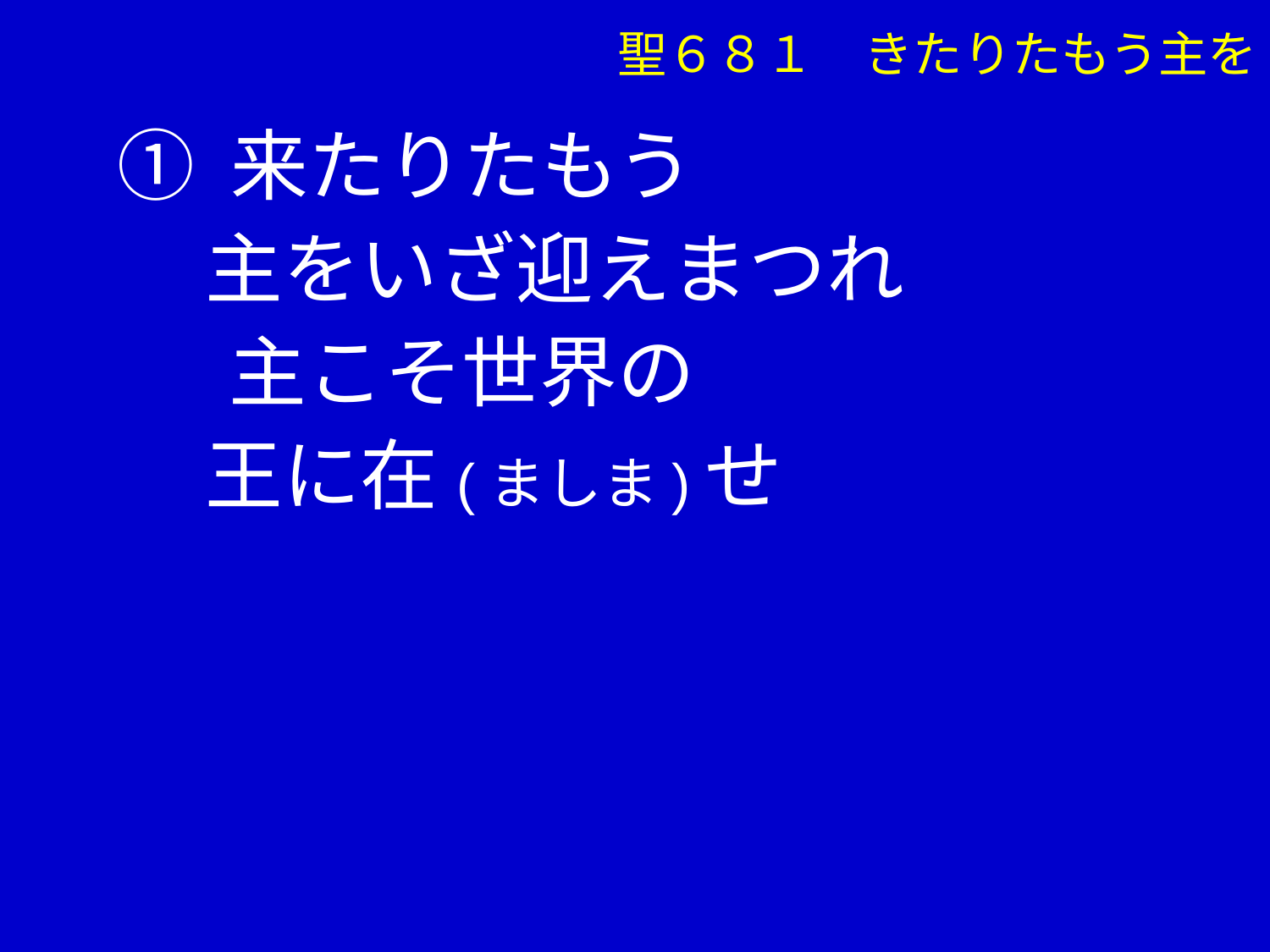

聖６８１　きたりたもう主を
① 来たりたもう
    主をいざ迎えまつれ
　  主こそ世界の
    王に在(ましま)せ